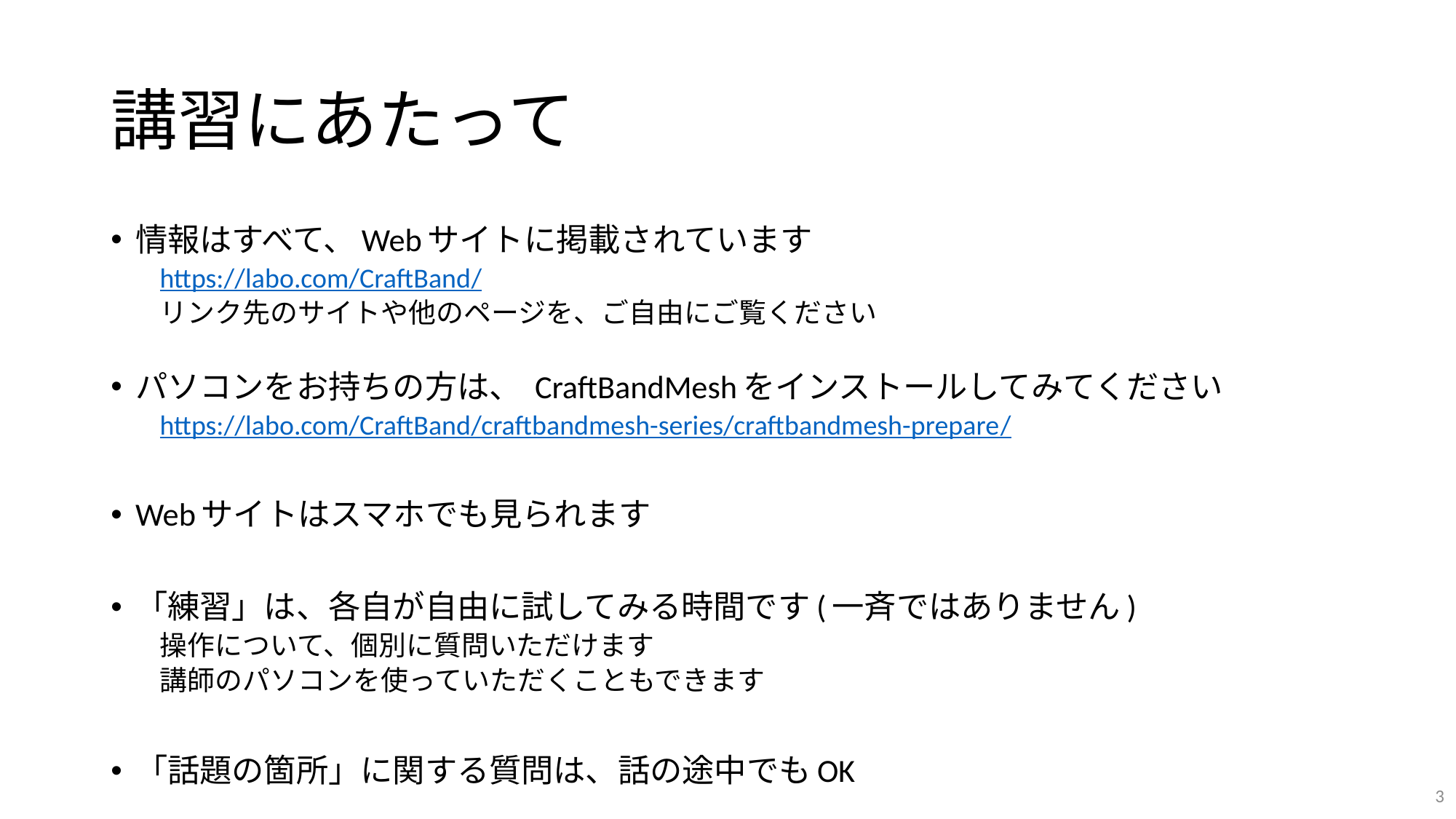

# 講習にあたって
情報はすべて、Webサイトに掲載されています
https://labo.com/CraftBand/
リンク先のサイトや他のページを、ご自由にご覧ください
パソコンをお持ちの方は、 CraftBandMeshをインストールしてみてください
https://labo.com/CraftBand/craftbandmesh-series/craftbandmesh-prepare/

Webサイトはスマホでも見られます

「練習」は、各自が自由に試してみる時間です(一斉ではありません)
操作について、個別に質問いただけます
講師のパソコンを使っていただくこともできます

「話題の箇所」に関する質問は、話の途中でもOK
3